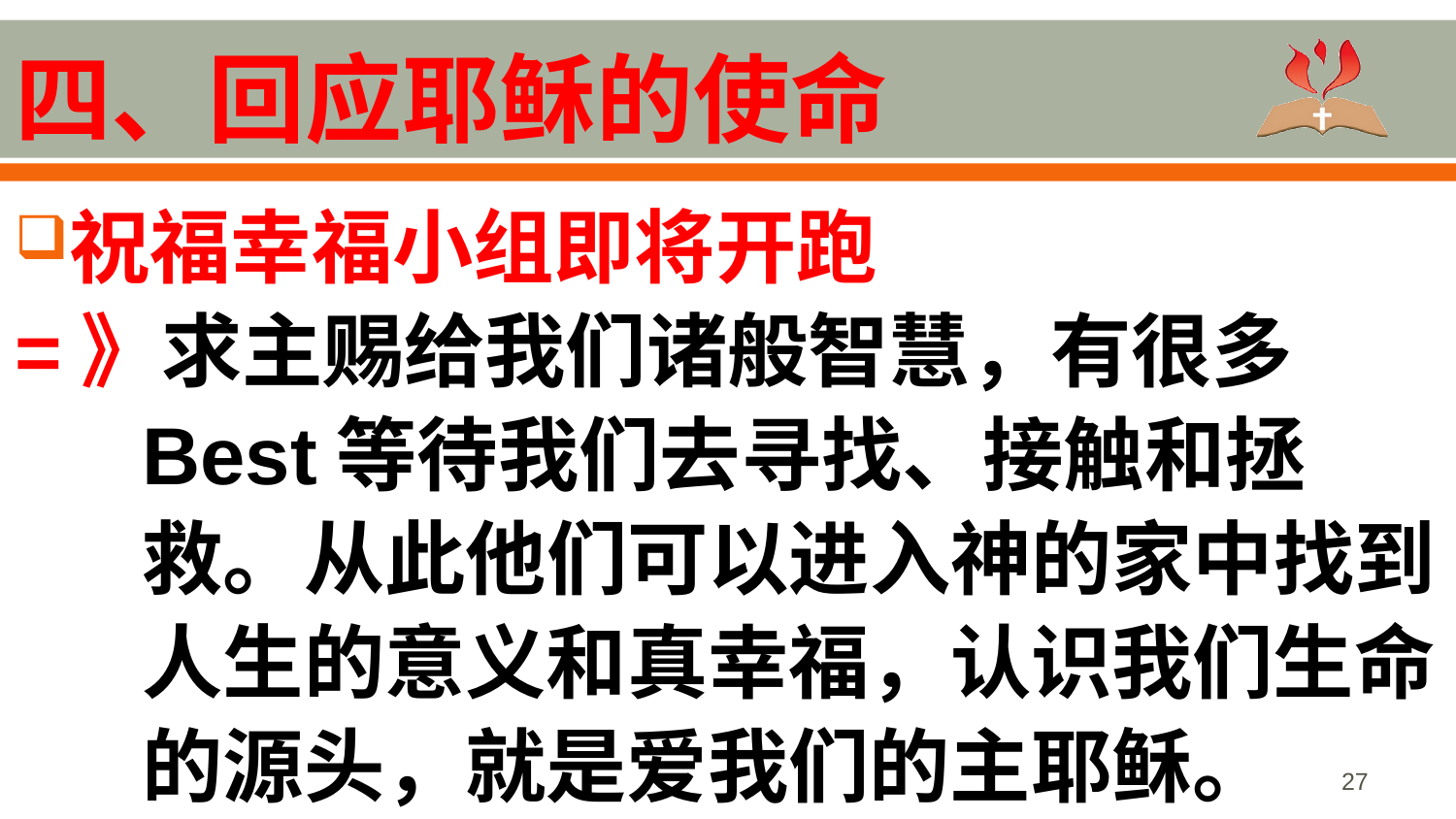

# 四、回应耶稣的使命
祝福幸福小组即将开跑
=》求主赐给我们诸般智慧，有很多Best等待我们去寻找、接触和拯救。从此他们可以进入神的家中找到人生的意义和真幸福，认识我们生命的源头，就是爱我们的主耶稣。

27